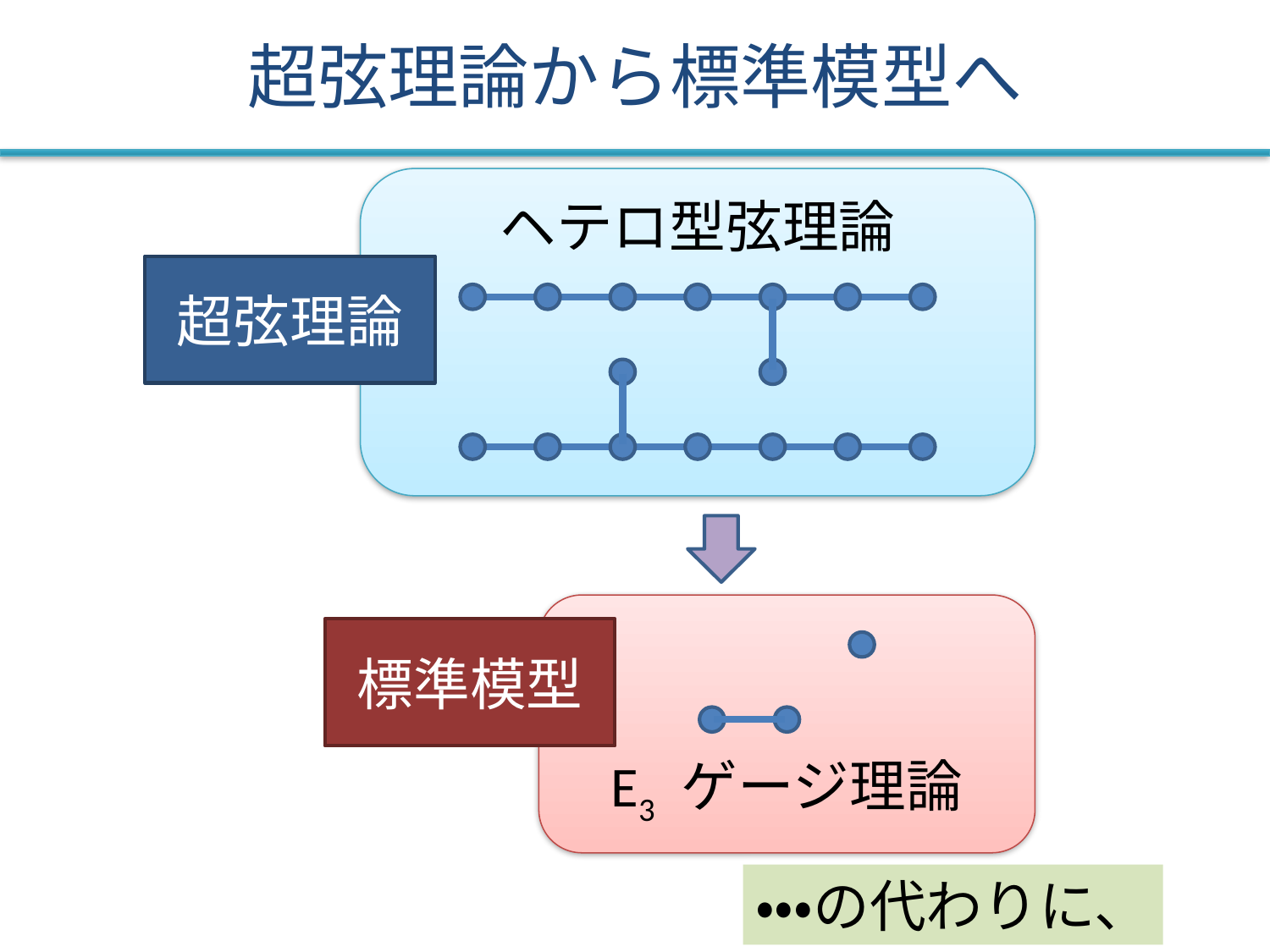

# 超弦理論から標準模型へ

ヘテロ型弦理論
超弦理論

E3 ゲージ理論
標準模型
・・・の代わりに、